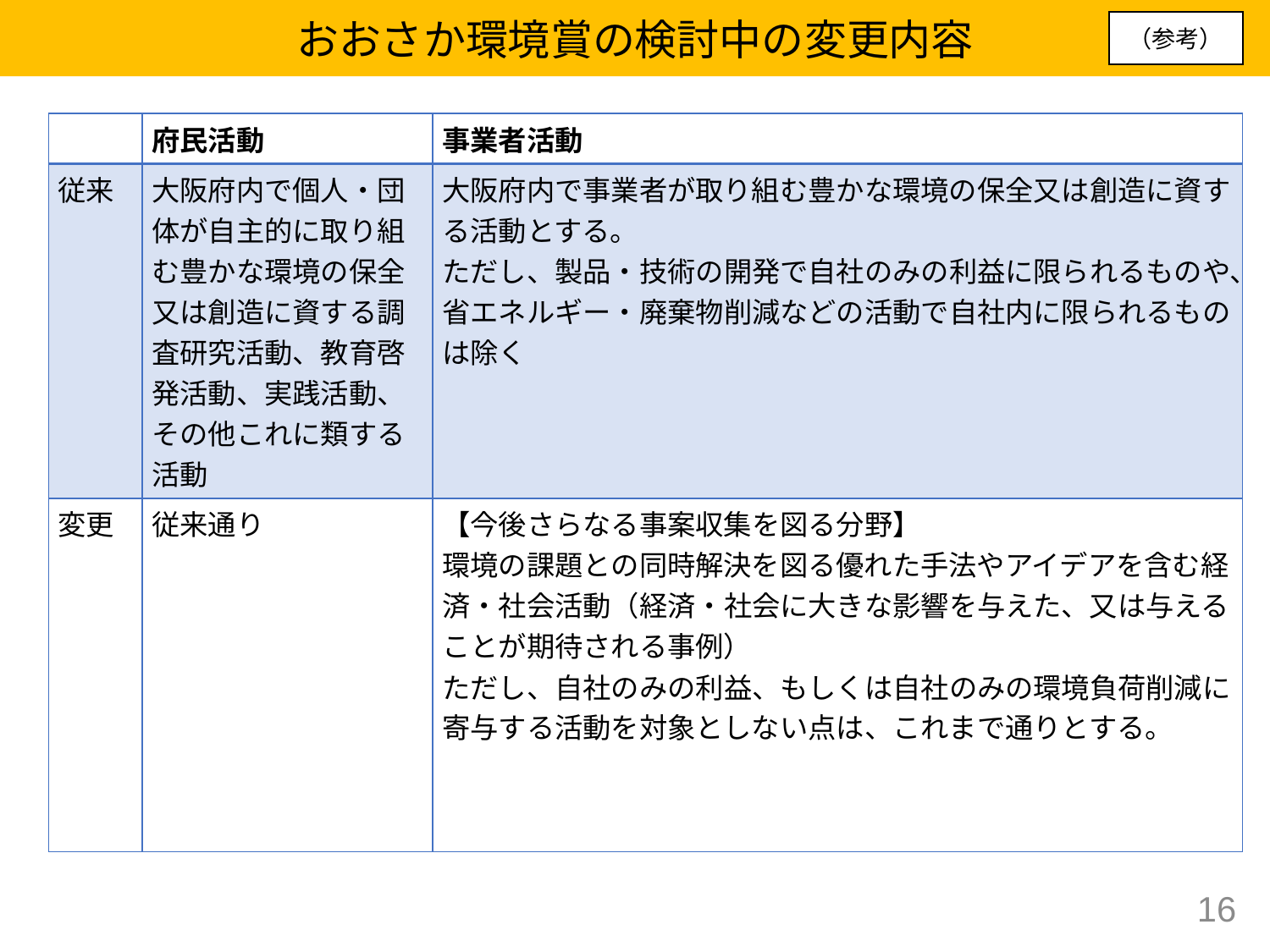

おおさか環境賞の検討中の変更内容
（参考）
|  | 府民活動 | 事業者活動 |
| --- | --- | --- |
| 従来 | 大阪府内で個人・団体が自主的に取り組む豊かな環境の保全又は創造に資する調査研究活動、教育啓発活動、実践活動、その他これに類する活動 | 大阪府内で事業者が取り組む豊かな環境の保全又は創造に資する活動とする。 ただし、製品・技術の開発で自社のみの利益に限られるものや、省エネルギー・廃棄物削減などの活動で自社内に限られるものは除く |
| 変更 | 従来通り | 【今後さらなる事案収集を図る分野】 環境の課題との同時解決を図る優れた手法やアイデアを含む経済・社会活動（経済・社会に大きな影響を与えた、又は与えることが期待される事例） ただし、自社のみの利益、もしくは自社のみの環境負荷削減に寄与する活動を対象としない点は、これまで通りとする。 |
16